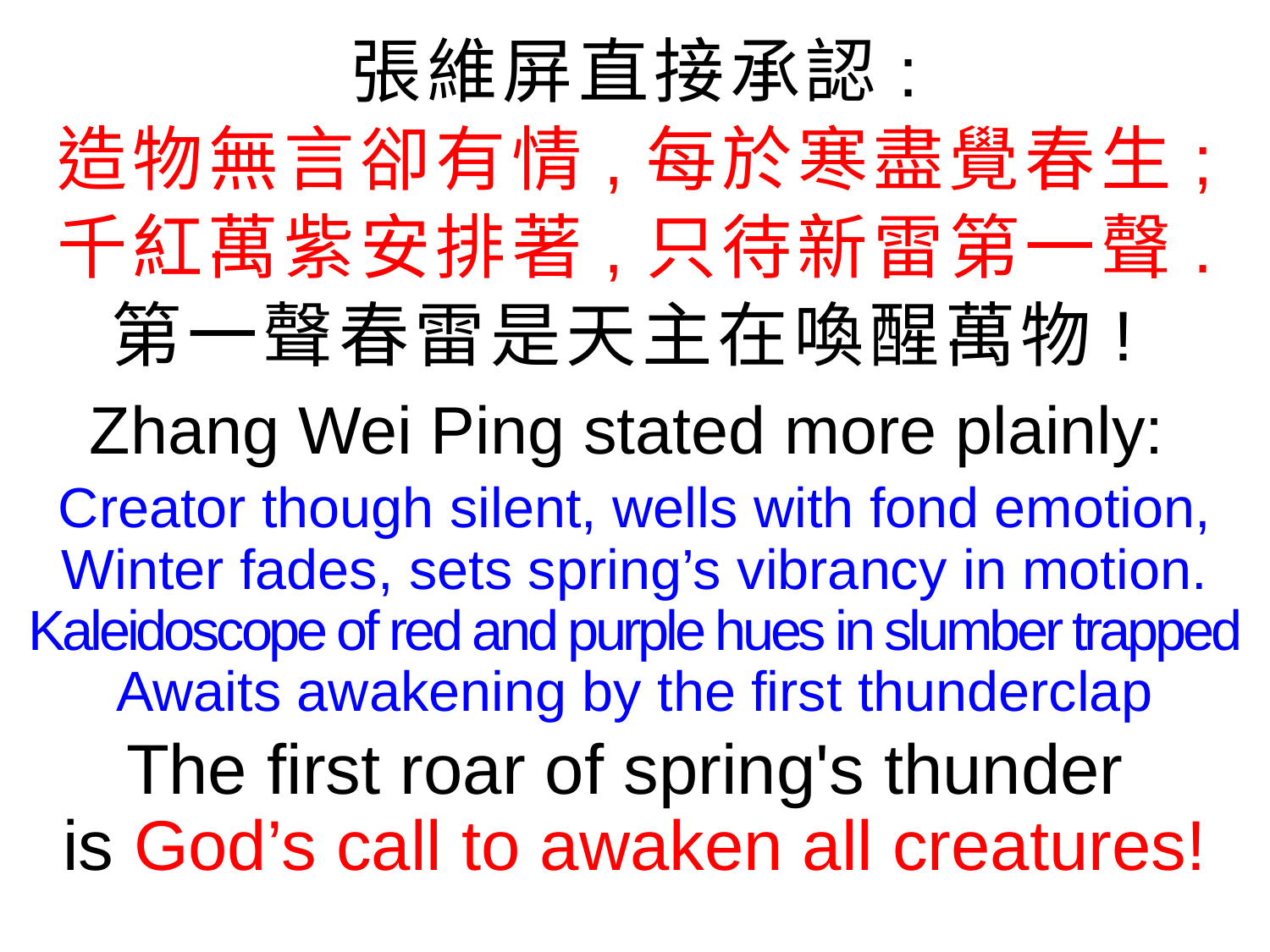

張維屏直接承認:
造物無言卻有情,每於寒盡覺春生;
千紅萬紫安排著,只待新雷第一聲.
第一聲春雷是天主在喚醒萬物!
Zhang Wei Ping stated more plainly:
Creator though silent, wells with fond emotion,
Winter fades, sets spring’s vibrancy in motion.
Kaleidoscope of red and purple hues in slumber trapped
Awaits awakening by the first thunderclap
The first roar of spring's thunder
is God’s call to awaken all creatures!